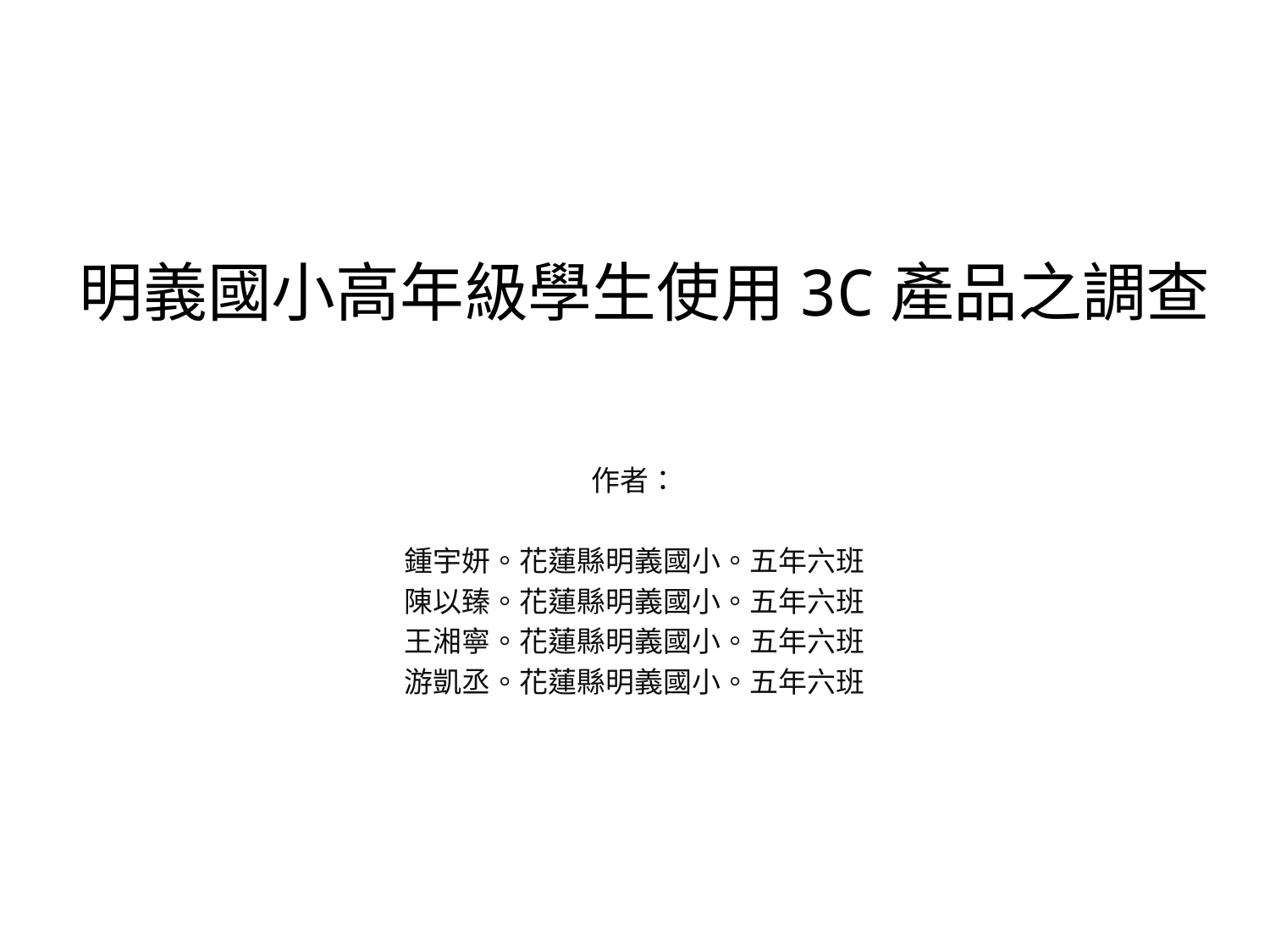

# 明義國小高年級學生使用3C產品之調查
作者：

鍾宇妍。花蓮縣明義國小。五年六班
陳以臻。花蓮縣明義國小。五年六班
王湘寧。花蓮縣明義國小。五年六班
游凱丞。花蓮縣明義國小。五年六班